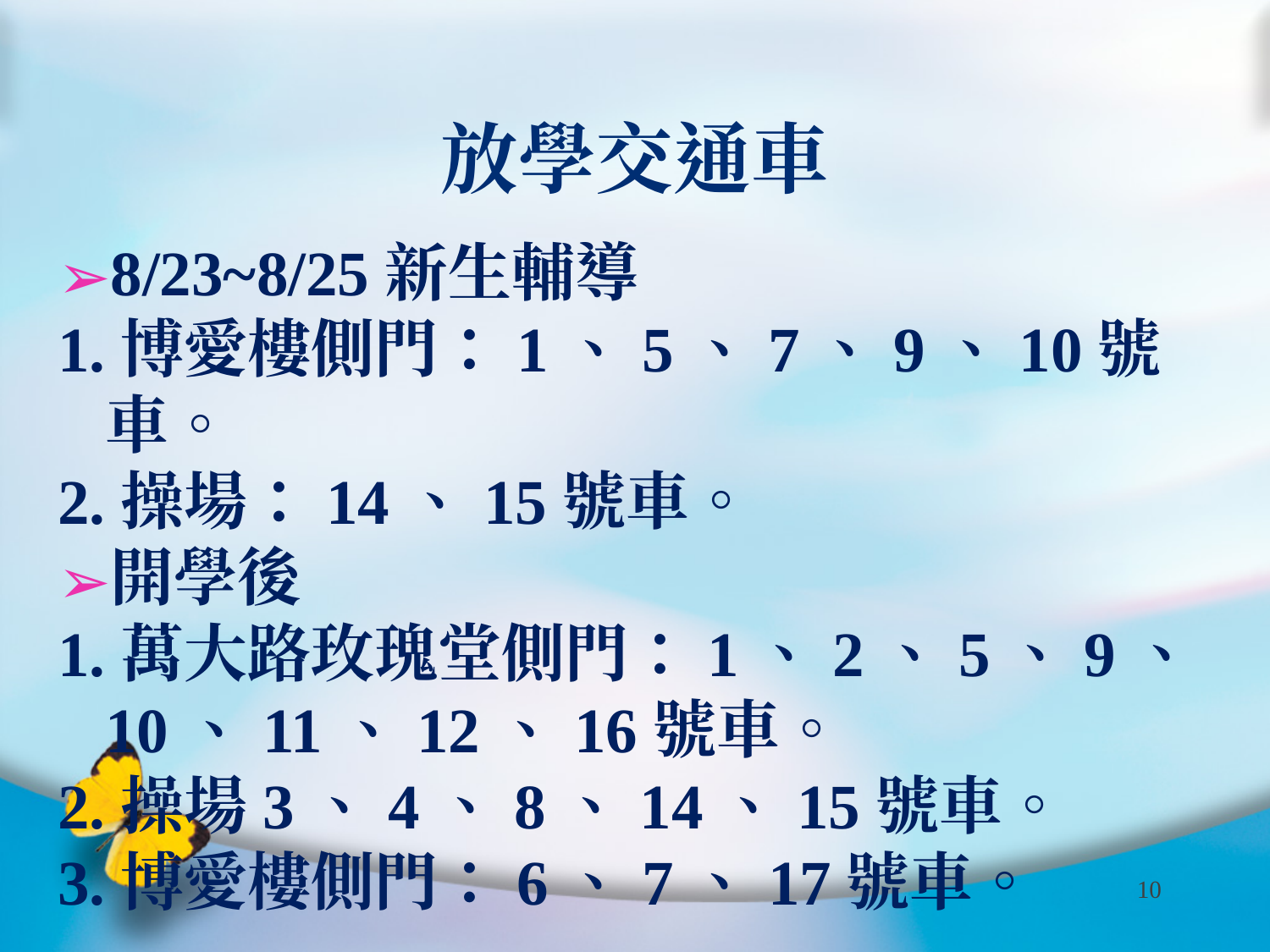

# 放學交通車
8/23~8/25新生輔導
1.博愛樓側門：1、5、7、9、10號車。
2.操場：14、15號車。
開學後
1.萬大路玫瑰堂側門：1、2、5、9、10、11、12、16號車。
2.操場3、4、8、14、15號車。
3.博愛樓側門：6、7、17號車。
10